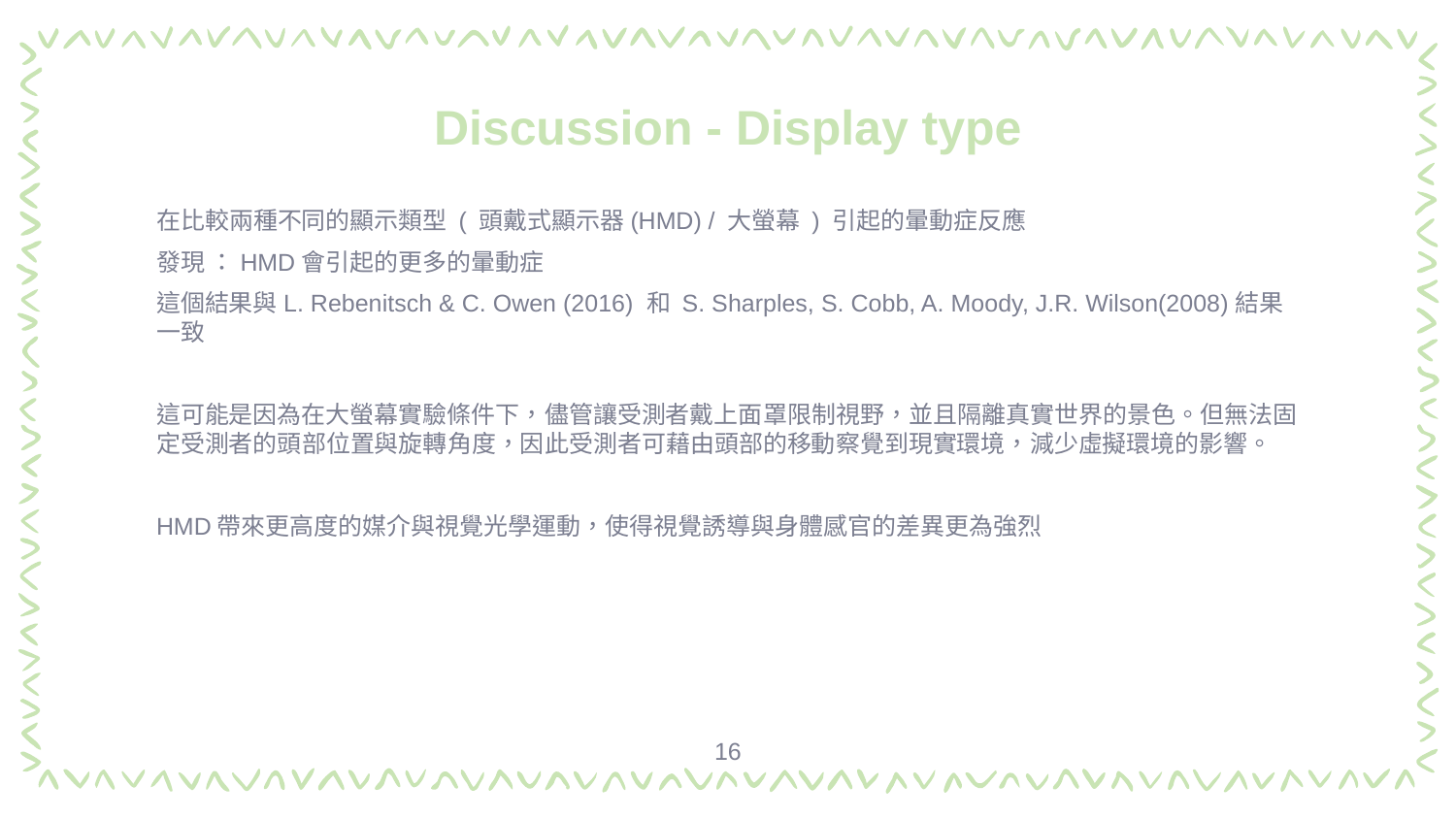

# Discussion - Display type
在比較兩種不同的顯示類型 ( 頭戴式顯示器(HMD) / 大螢幕 ) 引起的暈動症反應
發現 ：HMD會引起的更多的暈動症
這個結果與L. Rebenitsch & C. Owen (2016) 和 S. Sharples, S. Cobb, A. Moody, J.R. Wilson(2008)結果一致

這可能是因為在大螢幕實驗條件下，儘管讓受測者戴上面罩限制視野，並且隔離真實世界的景色。但無法固定受測者的頭部位置與旋轉角度，因此受測者可藉由頭部的移動察覺到現實環境，減少虛擬環境的影響。

HMD帶來更高度的媒介與視覺光學運動，使得視覺誘導與身體感官的差異更為強烈
16